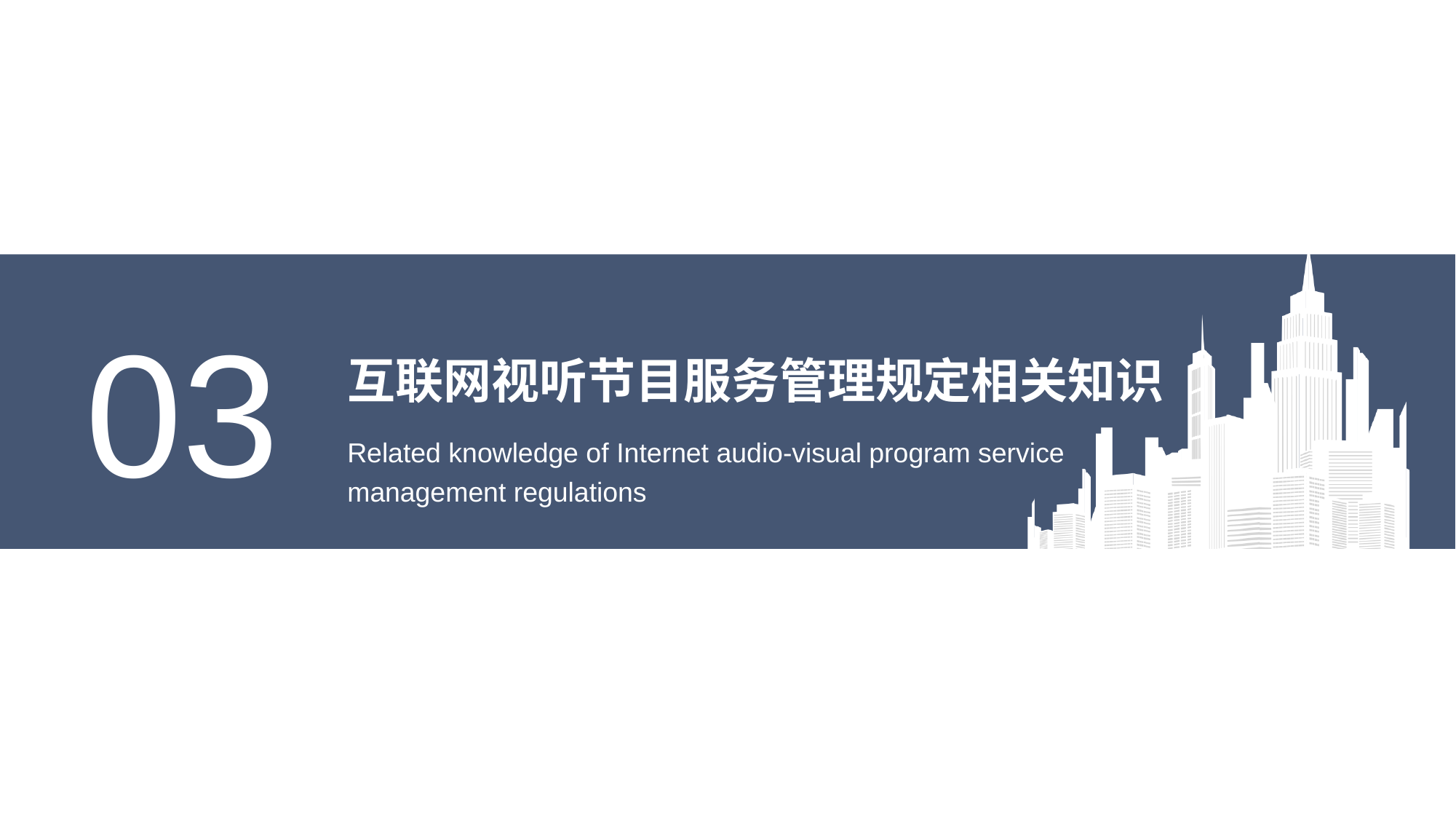

03
# 互联网视听节目服务管理规定相关知识
Related knowledge of Internet audio-visual program service management regulations